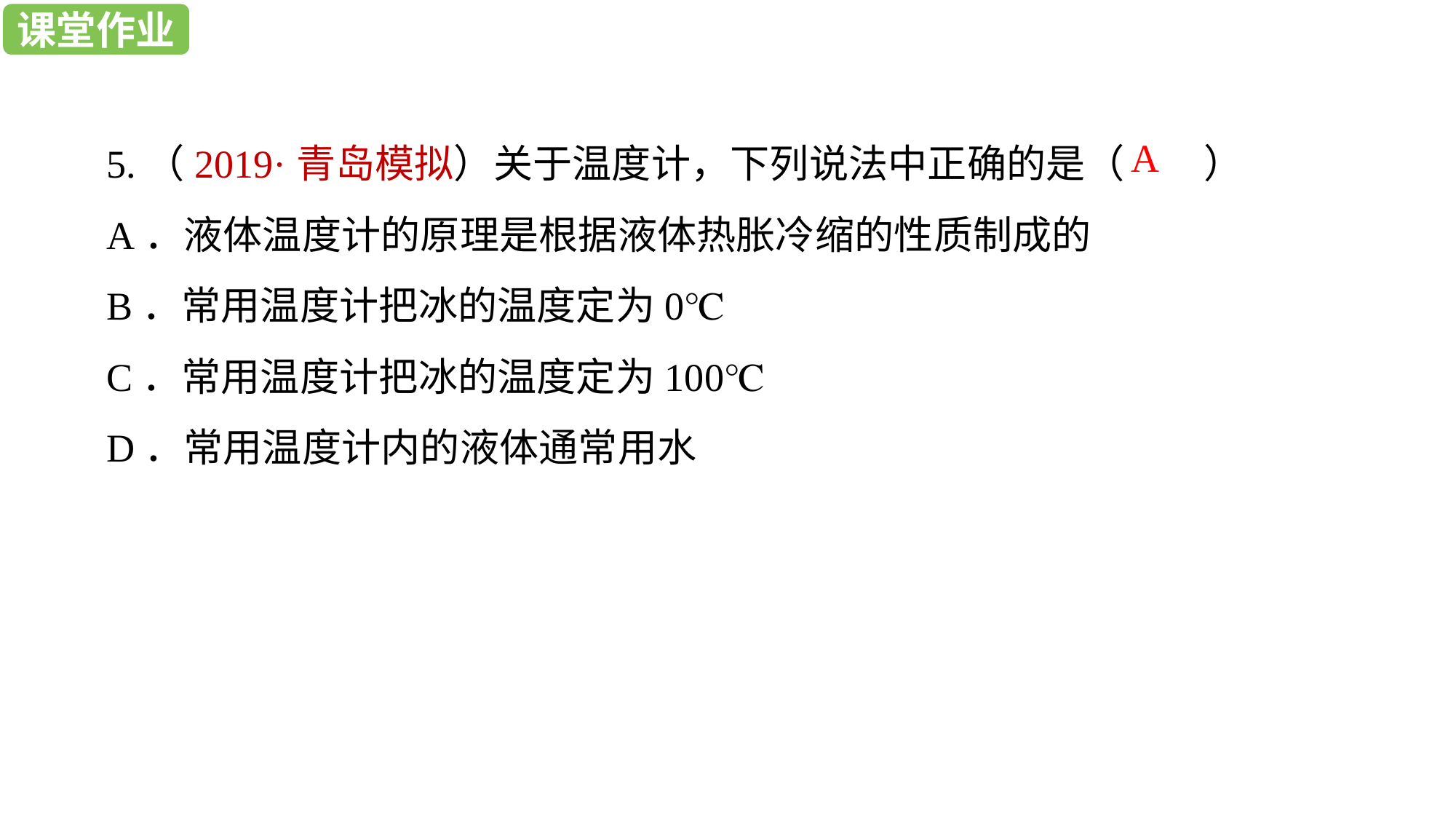

课堂作业
5.（2019·青岛模拟）关于温度计，下列说法中正确的是（　　）
A．液体温度计的原理是根据液体热胀冷缩的性质制成的
B．常用温度计把冰的温度定为0℃
C．常用温度计把冰的温度定为100℃
D．常用温度计内的液体通常用水

A